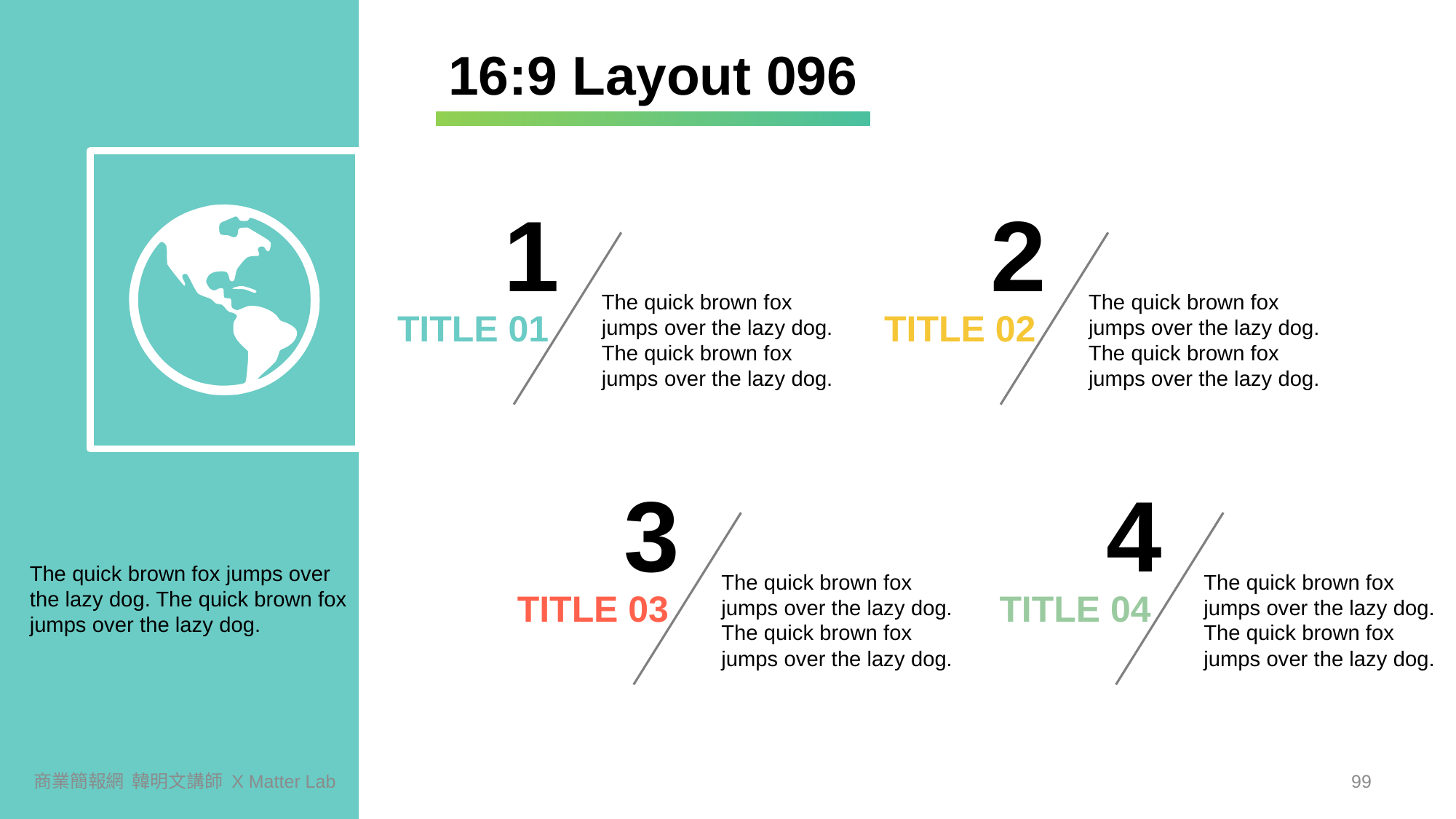

16:9 Layout 096

1
2

The quick brown fox jumps over the lazy dog. The quick brown fox jumps over the lazy dog.
The quick brown fox jumps over the lazy dog. The quick brown fox jumps over the lazy dog.
TITLE 01
TITLE 02
3
4
The quick brown fox jumps over the lazy dog. The quick brown fox jumps over the lazy dog.
The quick brown fox jumps over the lazy dog. The quick brown fox jumps over the lazy dog.
The quick brown fox jumps over the lazy dog. The quick brown fox jumps over the lazy dog.
TITLE 03
TITLE 04
商業簡報網  韓明文講師 X Matter Lab
99